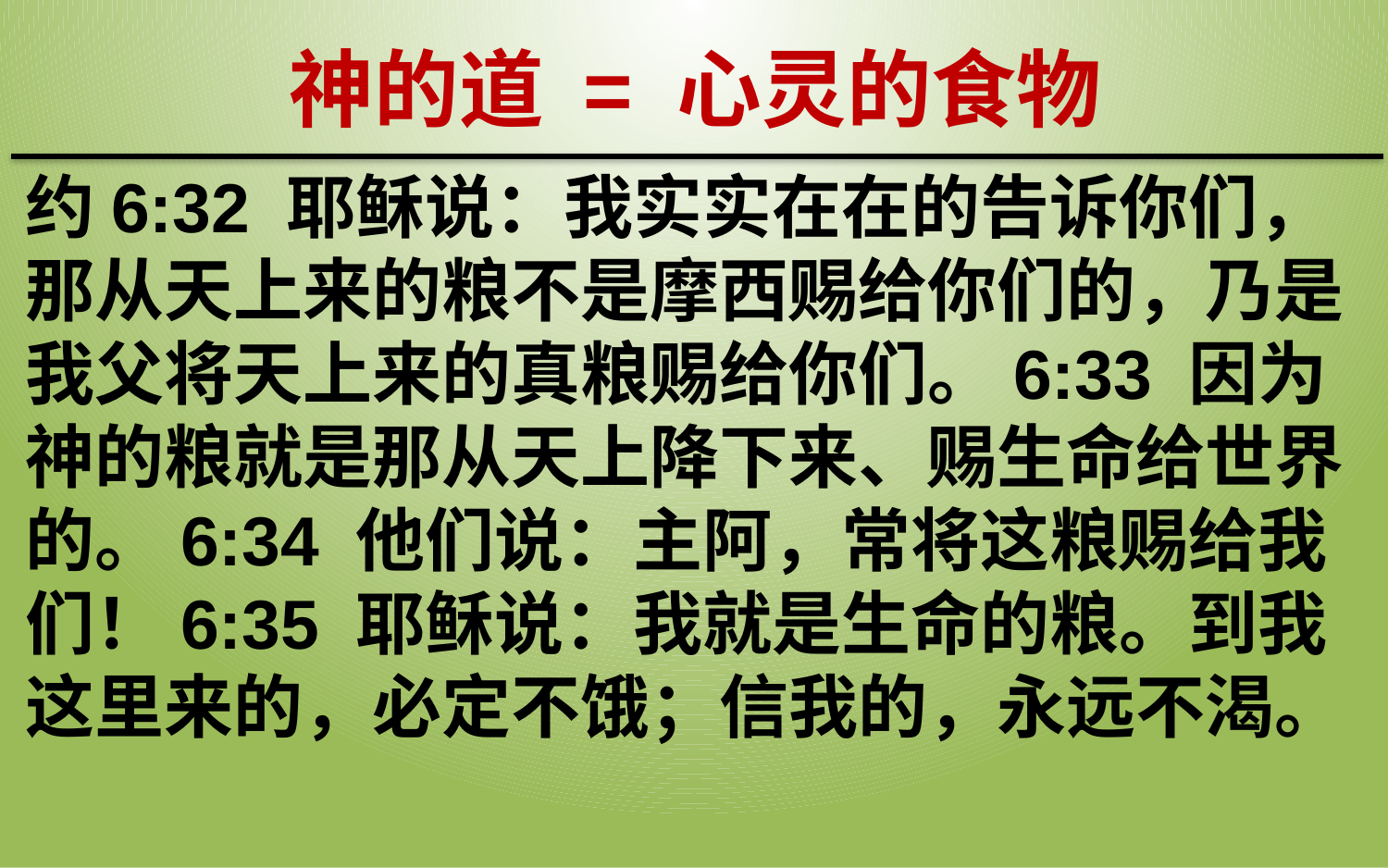

神的道 = 心灵的食物
约6:32 耶稣说：我实实在在的告诉你们，那从天上来的粮不是摩西赐给你们的，乃是我父将天上来的真粮赐给你们。6:33 因为神的粮就是那从天上降下来、赐生命给世界的。6:34 他们说：主阿，常将这粮赐给我们！6:35 耶稣说：我就是生命的粮。到我这里来的，必定不饿；信我的，永远不渴。